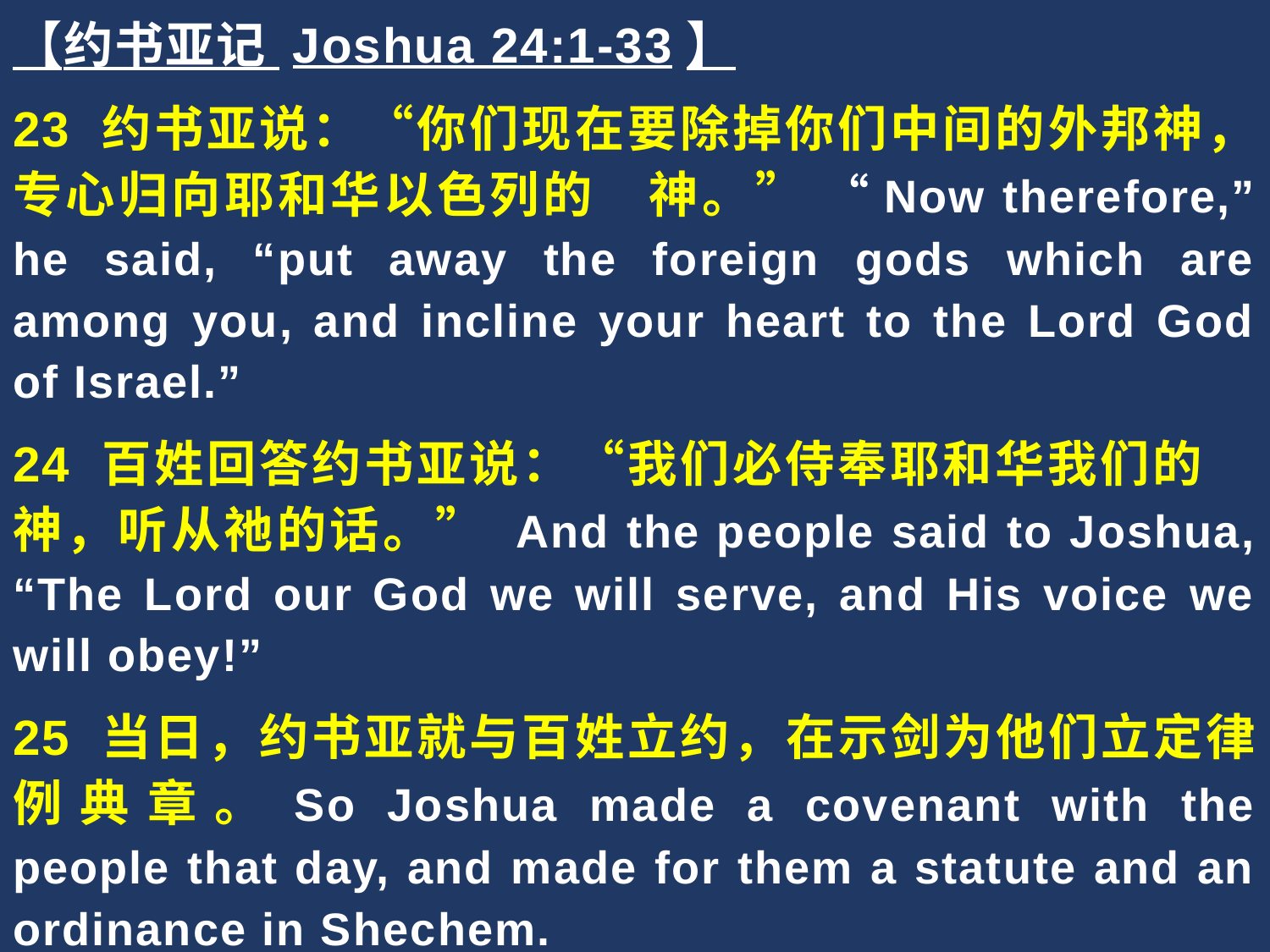

【约书亚记 Joshua 24:1-33】
23 约书亚说：“你们现在要除掉你们中间的外邦神，专心归向耶和华以色列的　神。” “Now therefore,” he said, “put away the foreign gods which are among you, and incline your heart to the Lord God of Israel.”
24 百姓回答约书亚说：“我们必侍奉耶和华我们的　神，听从祂的话。” And the people said to Joshua, “The Lord our God we will serve, and His voice we will obey!”
25 当日，约书亚就与百姓立约，在示剑为他们立定律例典章。So Joshua made a covenant with the people that day, and made for them a statute and an ordinance in Shechem.